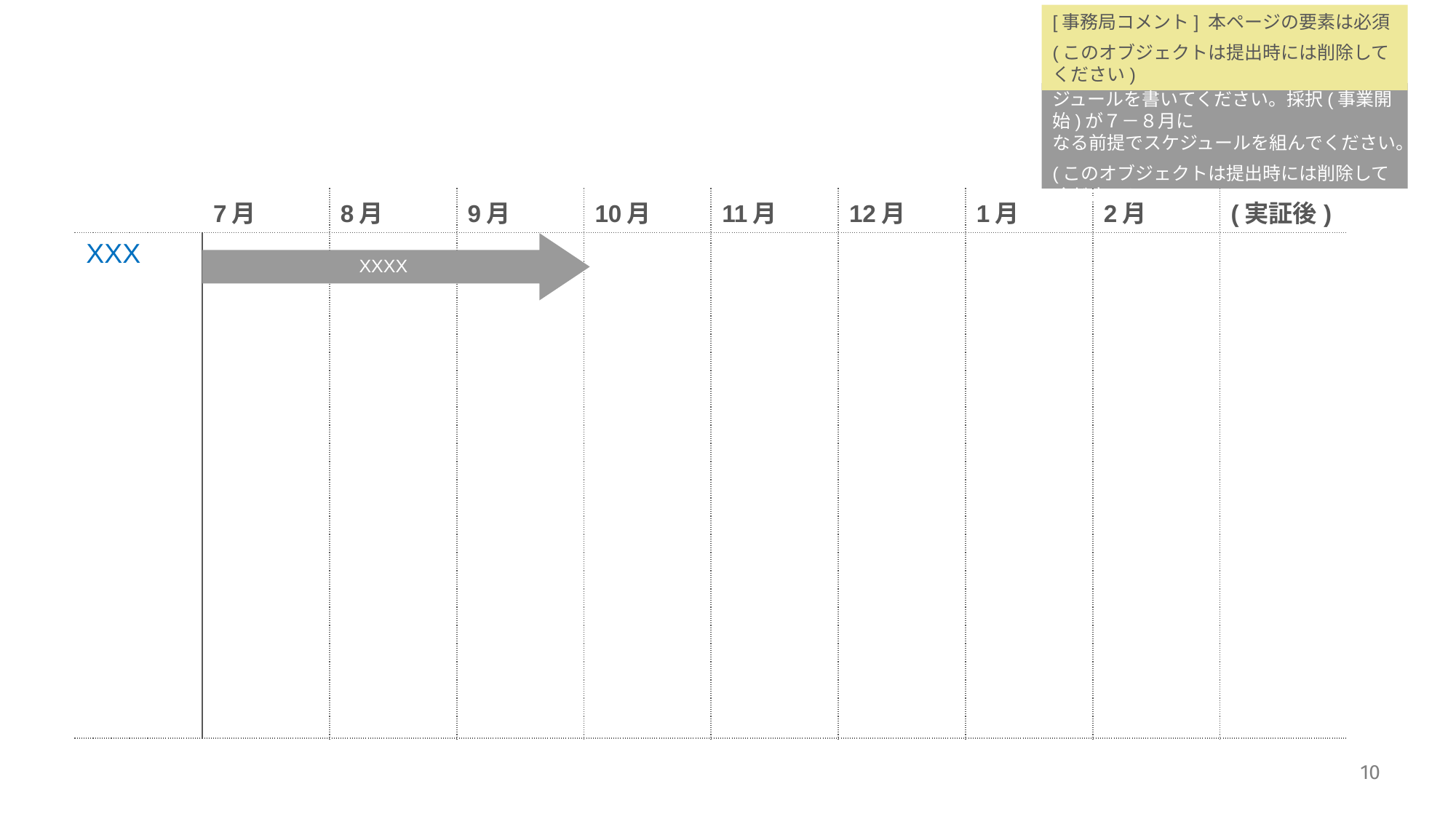

[事務局コメント] 本ページの要素は必須
(このオブジェクトは提出時には削除してください)
# 5.実施スケジュール
[事務局コメント] 本事業の実施スケジュールを書いてください。採択(事業開始)が７－８月に
なる前提でスケジュールを組んでください。
(このオブジェクトは提出時には削除してください)
|  | 7月 | 8月 | 9月 | 10月 | 11月 | 12月 | 1月 | 2月 | (実証後) |
| --- | --- | --- | --- | --- | --- | --- | --- | --- | --- |
| XXX |  |  |  |  |  |  |  |  |  |
XXXX